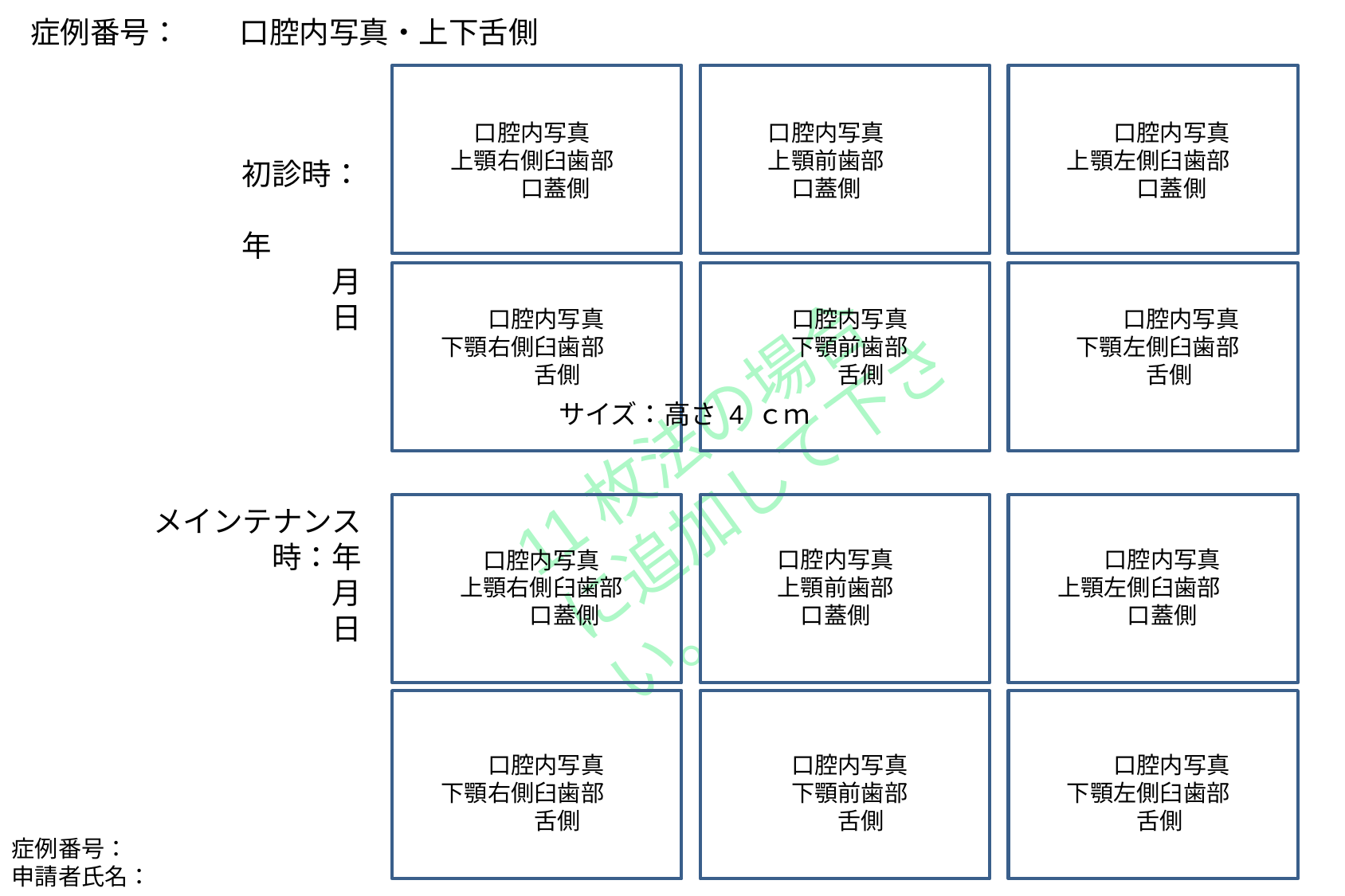

症例番号：　　口腔内写真・上下舌側

　口腔内写真
上顎右側臼歯部
　　　口蓋側
口腔内写真
上顎前歯部
　口蓋側

　　口腔内写真
上顎左側臼歯部
　　　口蓋側

初診時：
　　　　　　年　　　　　　月
日

　　口腔内写真
下顎右側臼歯部
　　　　舌側
　口腔内写真
　下顎前歯部
　　　舌側

　　口腔内写真
下顎左側臼歯部
　　　舌側

11枚法の場合に追加して下さい。
サイズ：高さ 4 ｃｍ

メインテナンス時：年
　　　月
　　　日
口腔内写真
上顎前歯部
　口蓋側

　　口腔内写真
上顎左側臼歯部
　　　口蓋側

　口腔内写真
上顎右側臼歯部
　　　口蓋側

　口腔内写真
　下顎前歯部
　　　舌側

　　口腔内写真
下顎左側臼歯部
　　　舌側

　　口腔内写真
下顎右側臼歯部
　　　　舌側
症例番号：
申請者氏名：